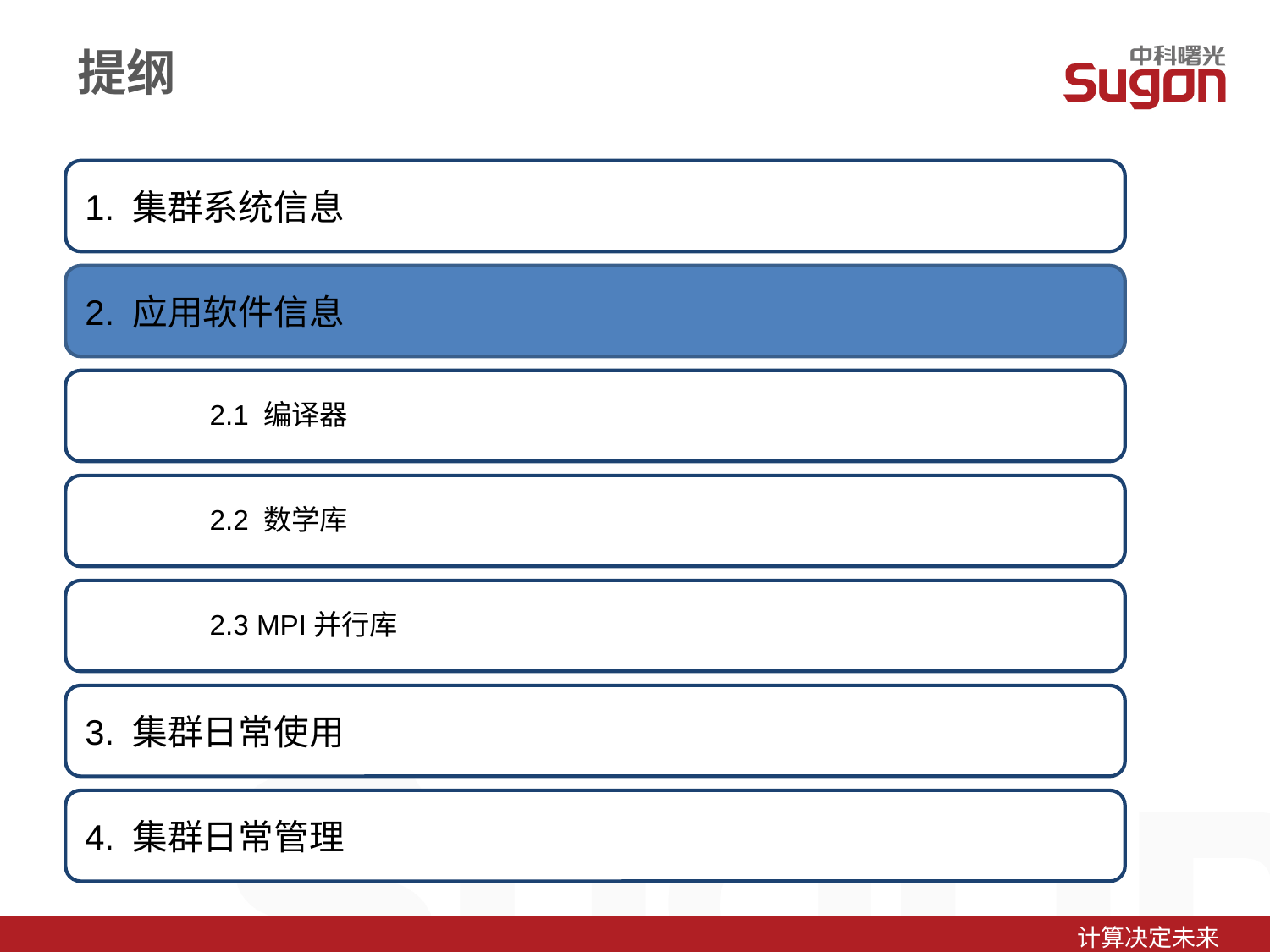

提纲
1. 集群系统信息
2. 应用软件信息
	2.1 编译器
	2.2 数学库
	2.3 MPI并行库
3. 集群日常使用
4. 集群日常管理